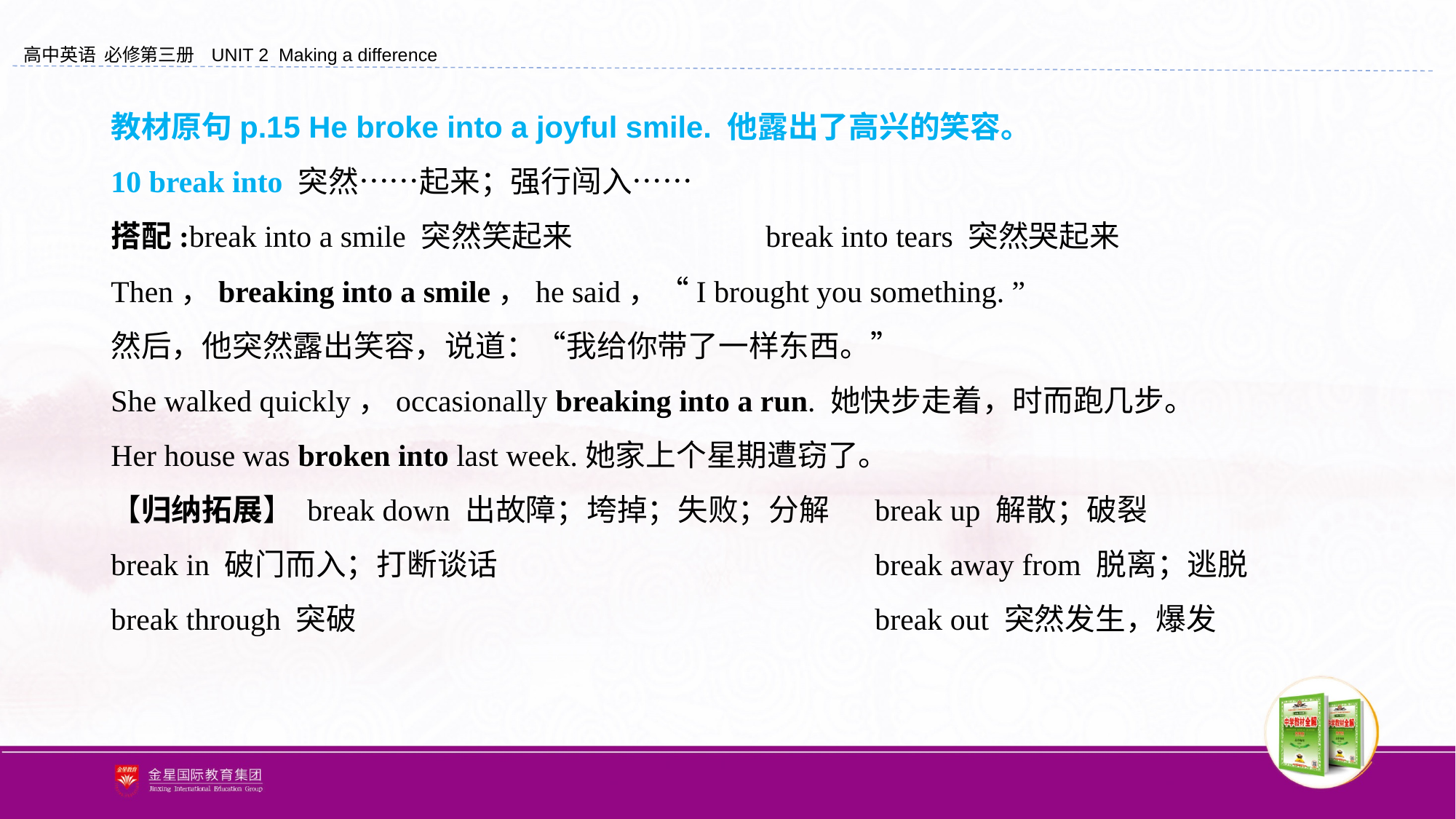

教材原句p.15 He broke into a joyful smile. 他露出了高兴的笑容。
10 break into 突然……起来；强行闯入……
搭配:break into a smile 突然笑起来		break into tears 突然哭起来
Then，breaking into a smile，he said，“I brought you something. ”
然后，他突然露出笑容，说道：“我给你带了一样东西。”
She walked quickly，occasionally breaking into a run. 她快步走着，时而跑几步。
Her house was broken into last week.她家上个星期遭窃了。
【归纳拓展】 break down 出故障；垮掉；失败；分解 	break up 解散；破裂
break in 破门而入；打断谈话 				break away from 脱离；逃脱
break through 突破 					break out 突然发生，爆发